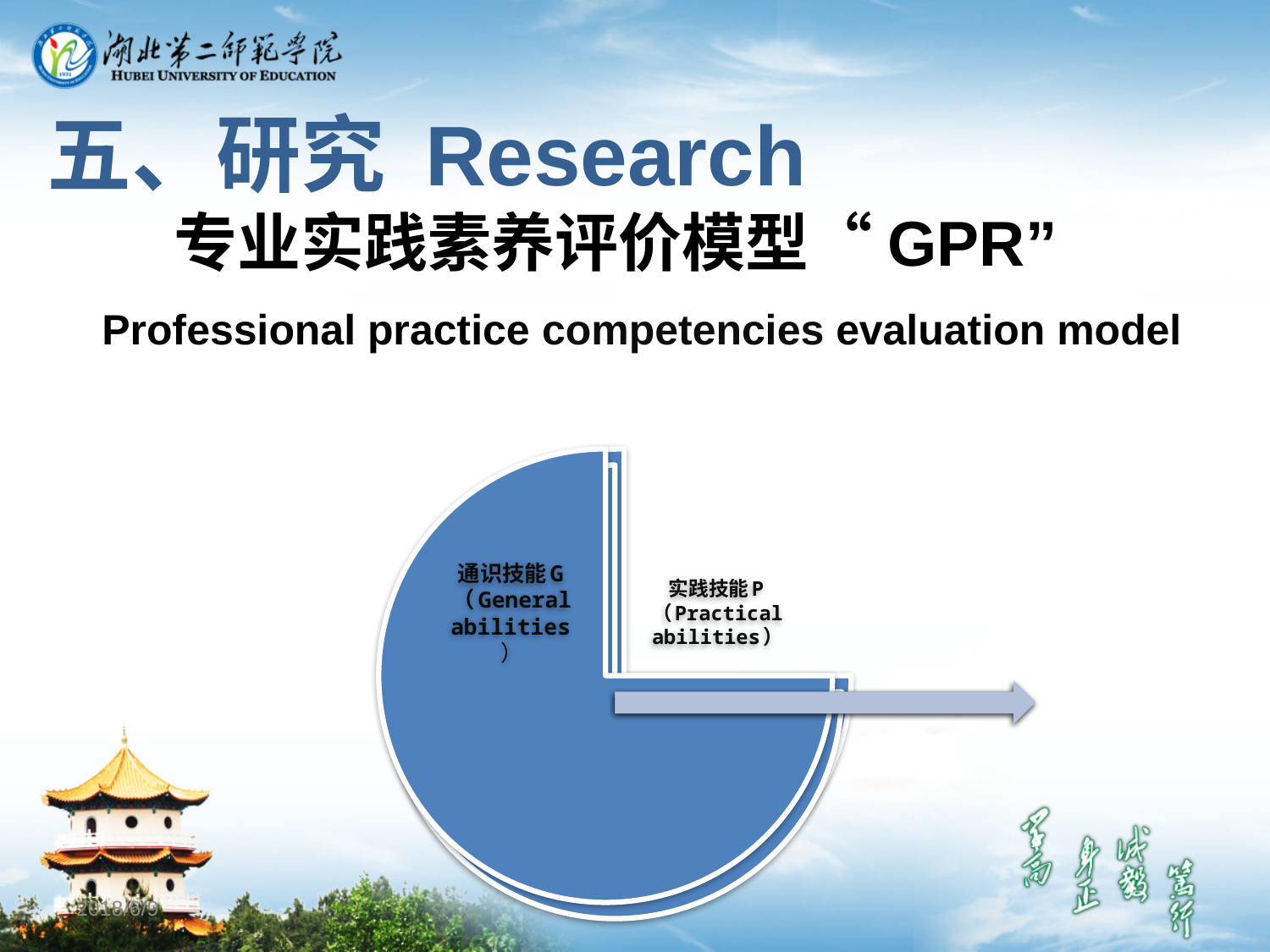

# 五、研究 Research 专业实践素养评价模型“GPR”
Professional practice competencies evaluation model
实践技能P（Practical abilities）
研究技能R（Research abilities）
通识技能G（General abilities）
2018/6/9